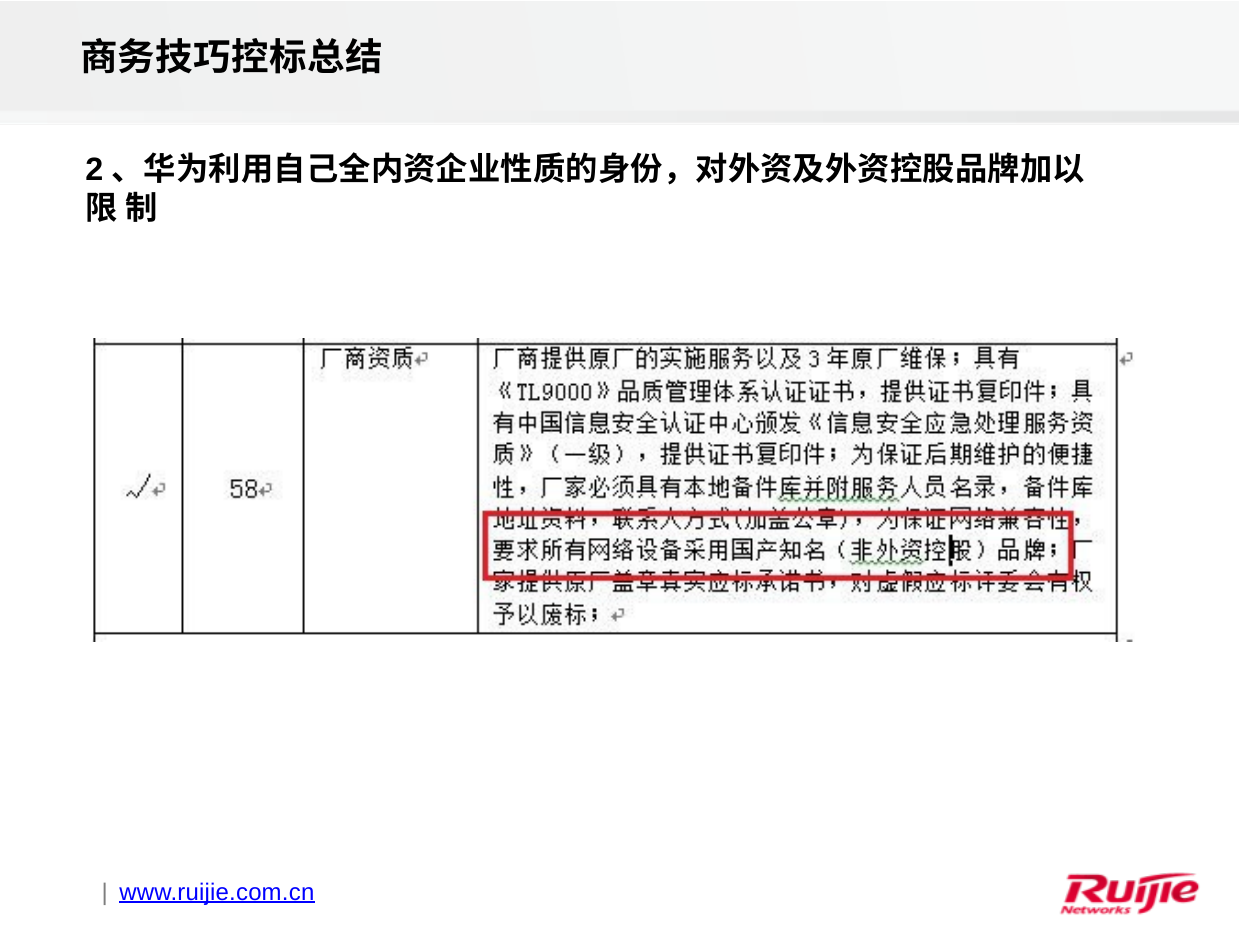

商务技巧控标总结
# 2、华为利用自己全内资企业性质的身份，对外资及外资控股品牌加以限 制

| www.ruijie.com.cn